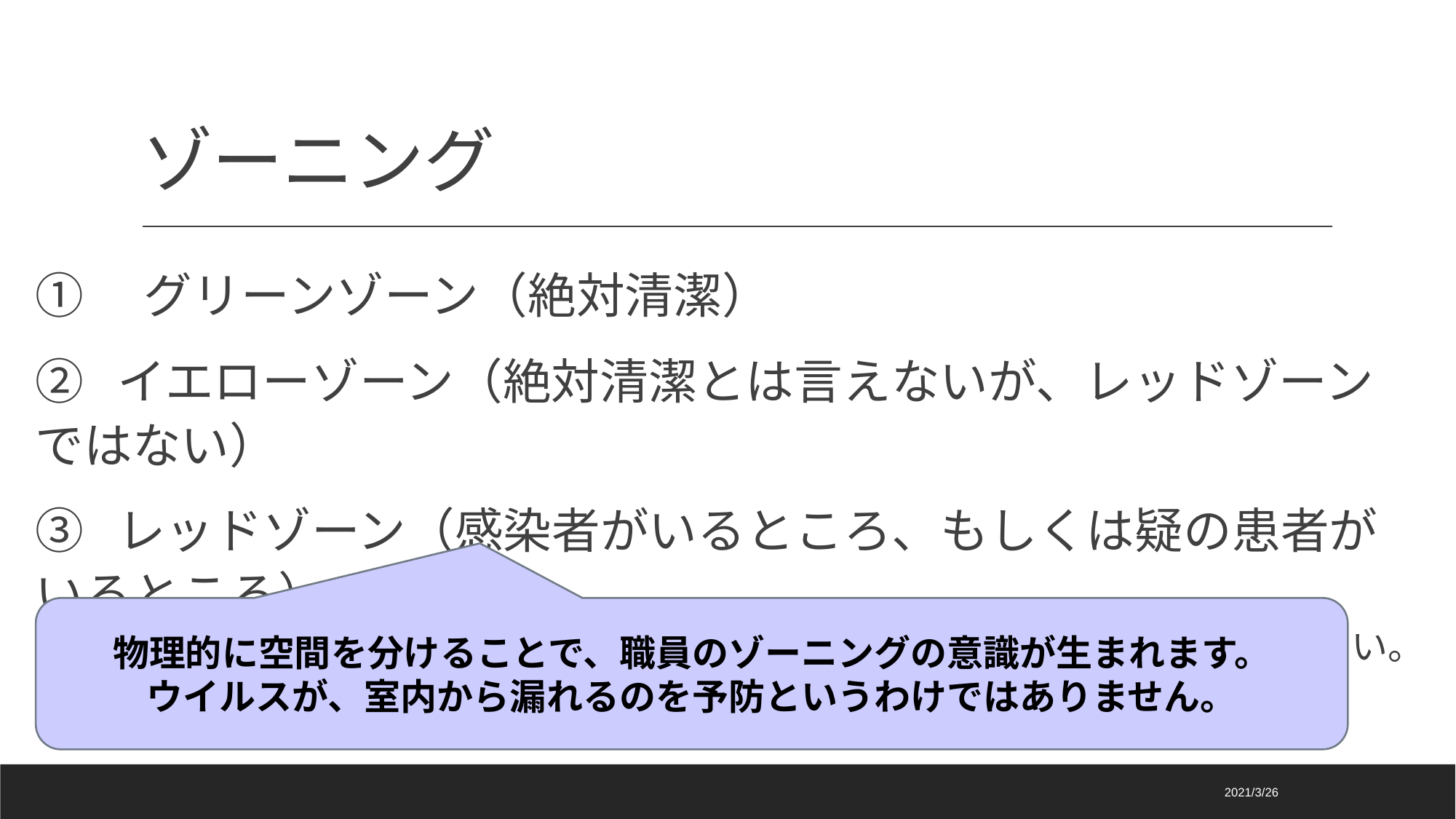

# ゾーニング
①　グリーンゾーン（絶対清潔）
②  イエローゾーン（絶対清潔とは言えないが、レッドゾーンではない）
③  レッドゾーン（感染者がいるところ、もしくは疑の患者がいるところ）
＊グループホームのような生活をする施設では３つに分けるのは難しい。
物理的に空間を分けることで、職員のゾーニングの意識が生まれます。
ウイルスが、室内から漏れるのを予防というわけではありません。
2021/3/26